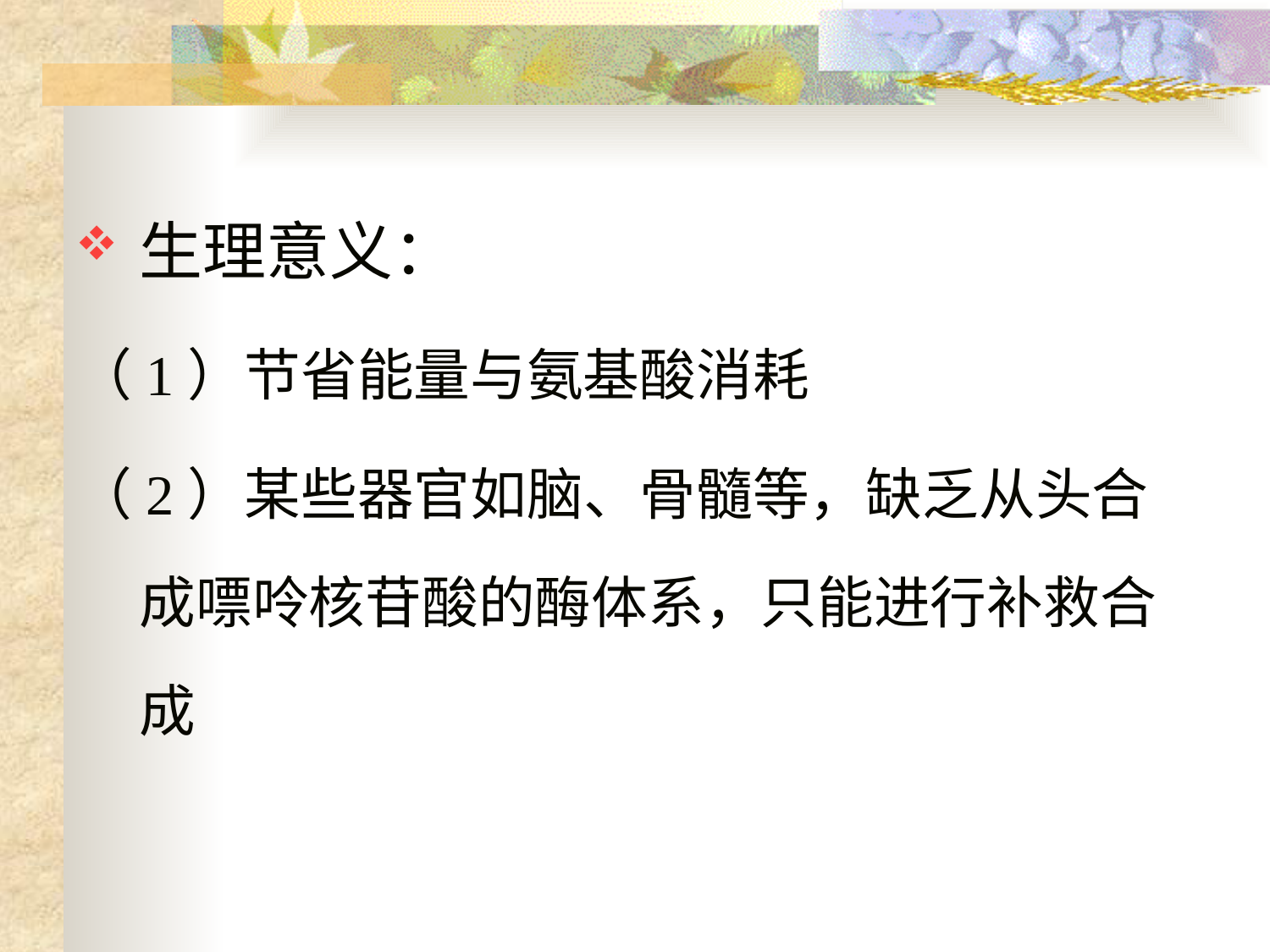

生理意义：
（1）节省能量与氨基酸消耗
（2）某些器官如脑、骨髓等，缺乏从头合成嘌呤核苷酸的酶体系，只能进行补救合成